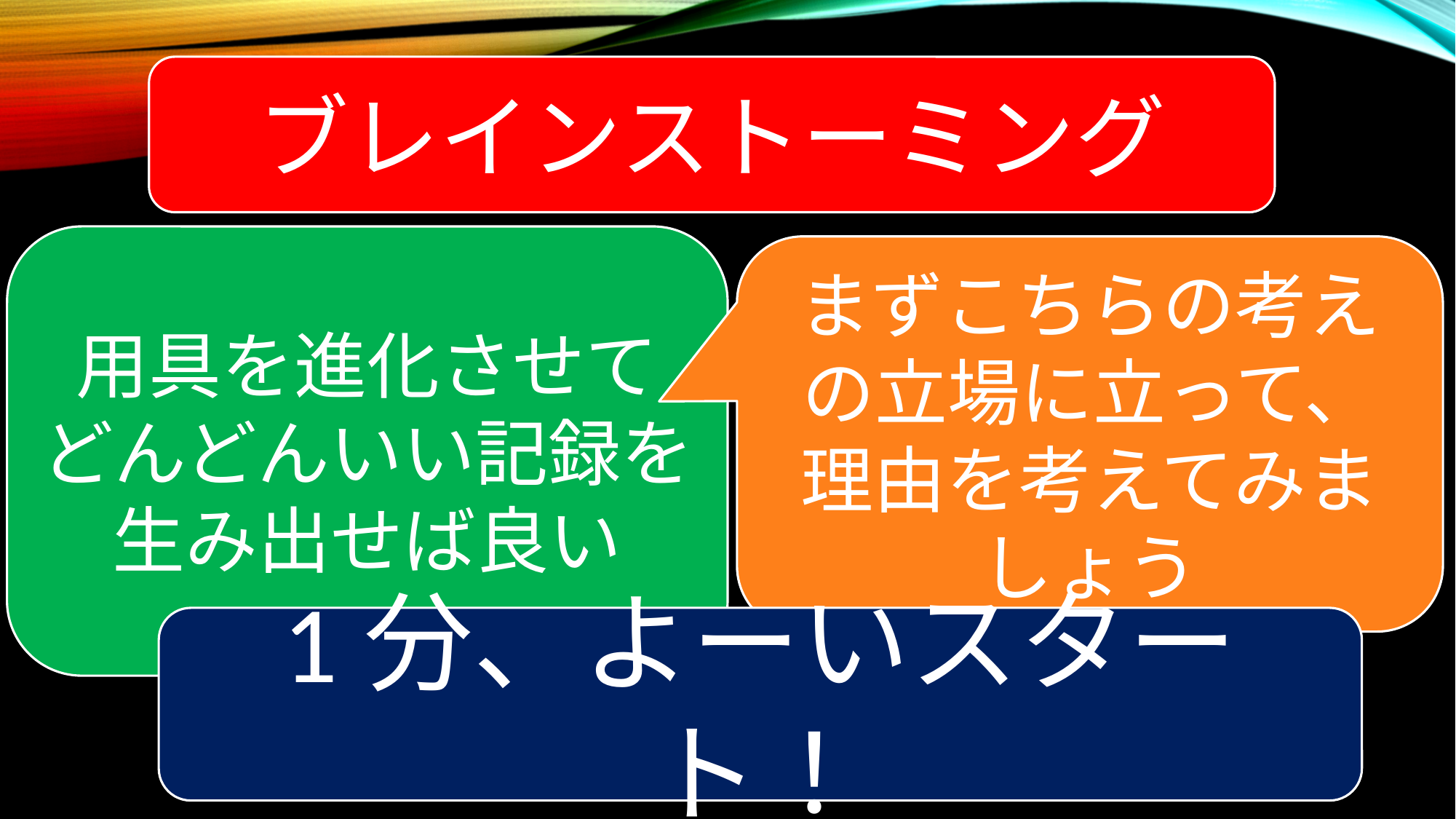

ブレインストーミング
用具を進化させて
どんどんいい記録を
生み出せば良い
まずこちらの考えの立場に立って、
理由を考えてみましょう
1分、よーいスタート！